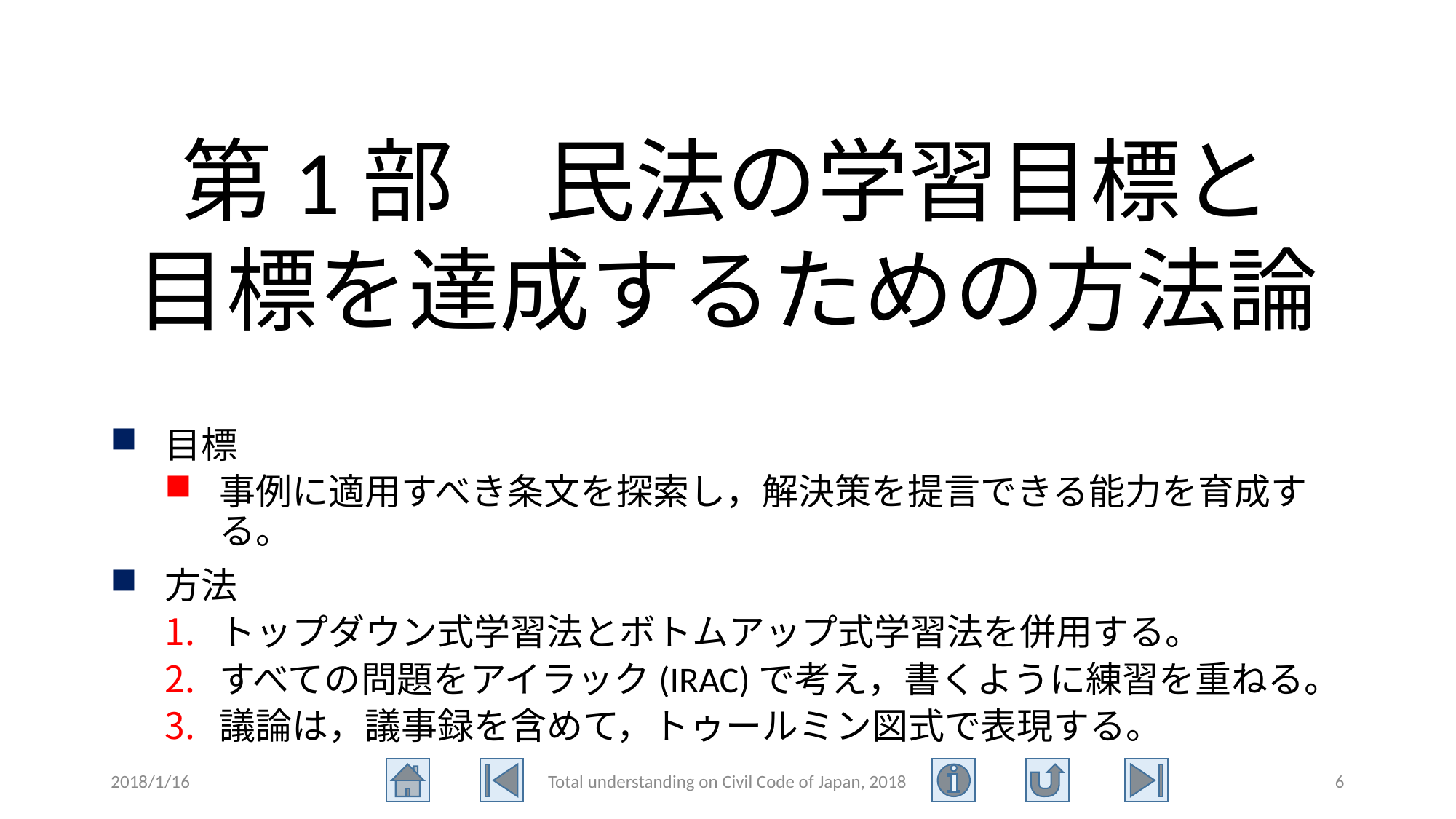

# 第1部　民法の学習目標と 目標を達成するための方法論
目標
事例に適用すべき条文を探索し，解決策を提言できる能力を育成する。
方法
トップダウン式学習法とボトムアップ式学習法を併用する。
すべての問題をアイラック(IRAC)で考え，書くように練習を重ねる。
議論は，議事録を含めて，トゥールミン図式で表現する。
2018/1/16
Total understanding on Civil Code of Japan, 2018
6